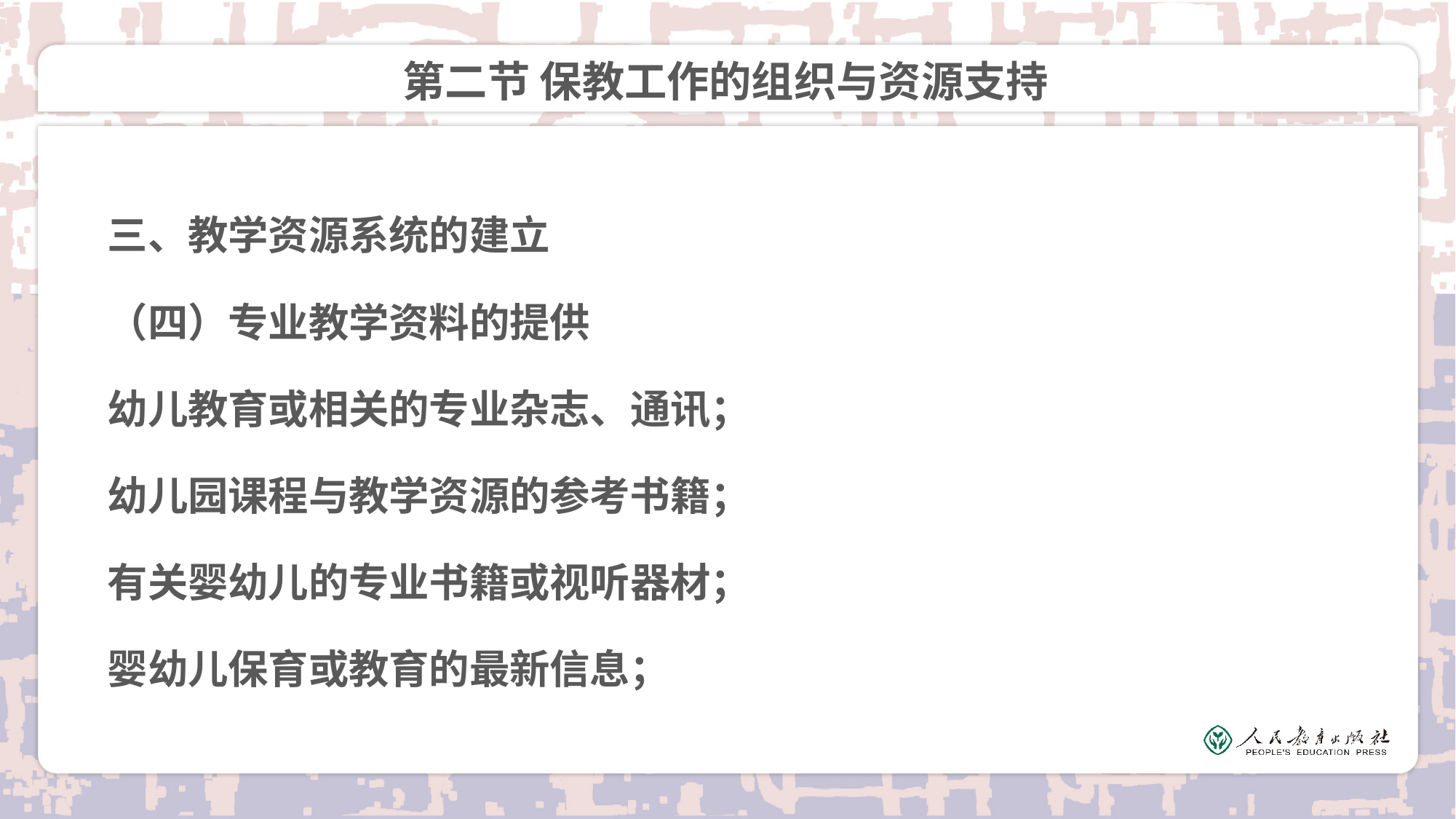

# 第二节 保教工作的组织与资源支持
三、教学资源系统的建立
（四）专业教学资料的提供
幼儿教育或相关的专业杂志、通讯；
幼儿园课程与教学资源的参考书籍；
有关婴幼儿的专业书籍或视听器材；
婴幼儿保育或教育的最新信息；